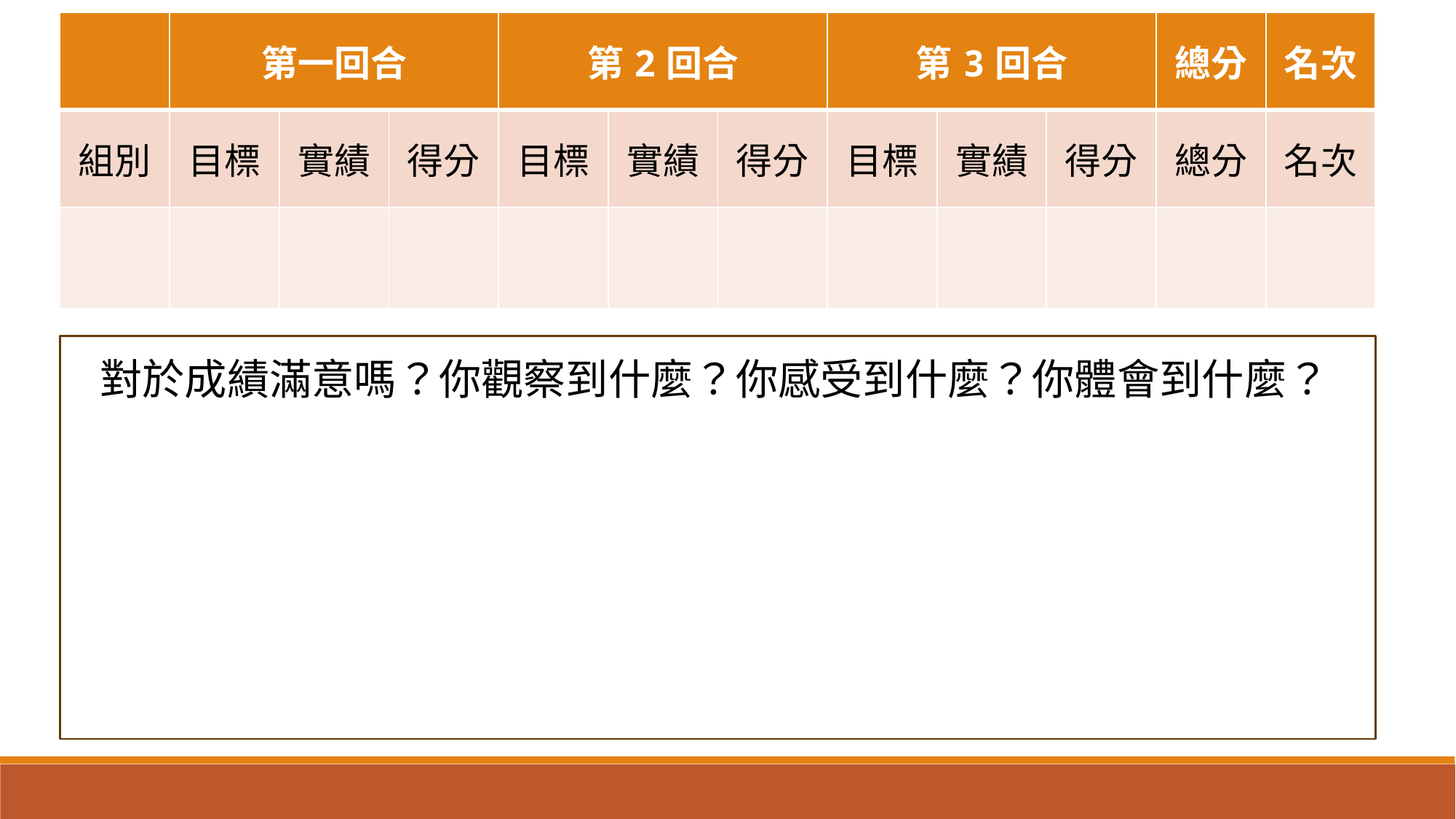

|  | 第一回合 |  |  | 第2回合 |  |  | 第3回合 |  |  | 總分 | 名次 |
| --- | --- | --- | --- | --- | --- | --- | --- | --- | --- | --- | --- |
| 組別 | 目標 | 實績 | 得分 | 目標 | 實績 | 得分 | 目標 | 實績 | 得分 | 總分 | 名次 |
|  |  |  |  |  |  |  |  |  |  |  |  |

對於成績滿意嗎？你觀察到什麼？你感受到什麼？你體會到什麼？